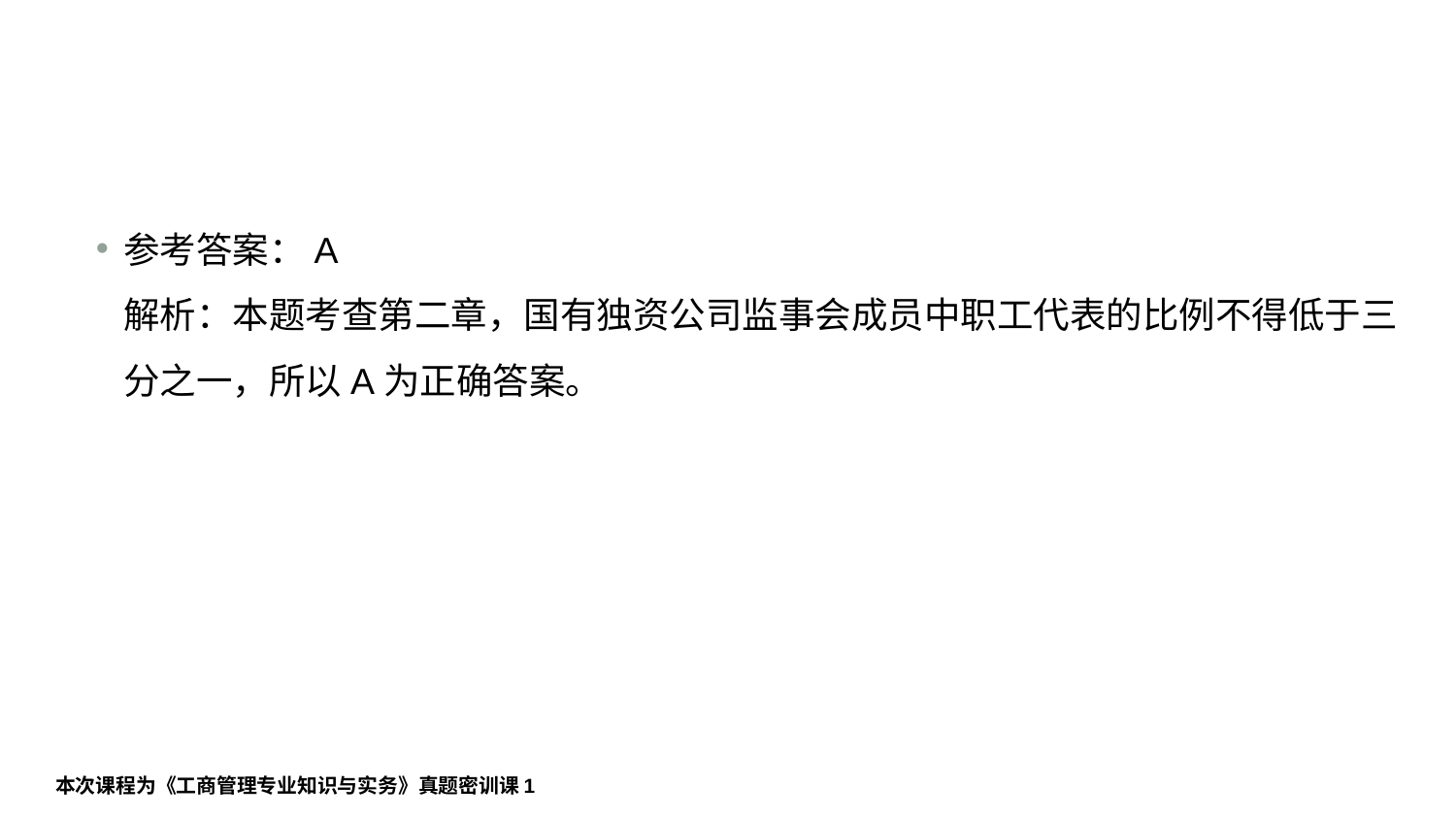

参考答案：A
解析：本题考查第二章，国有独资公司监事会成员中职工代表的比例不得低于三分之一，所以A为正确答案。